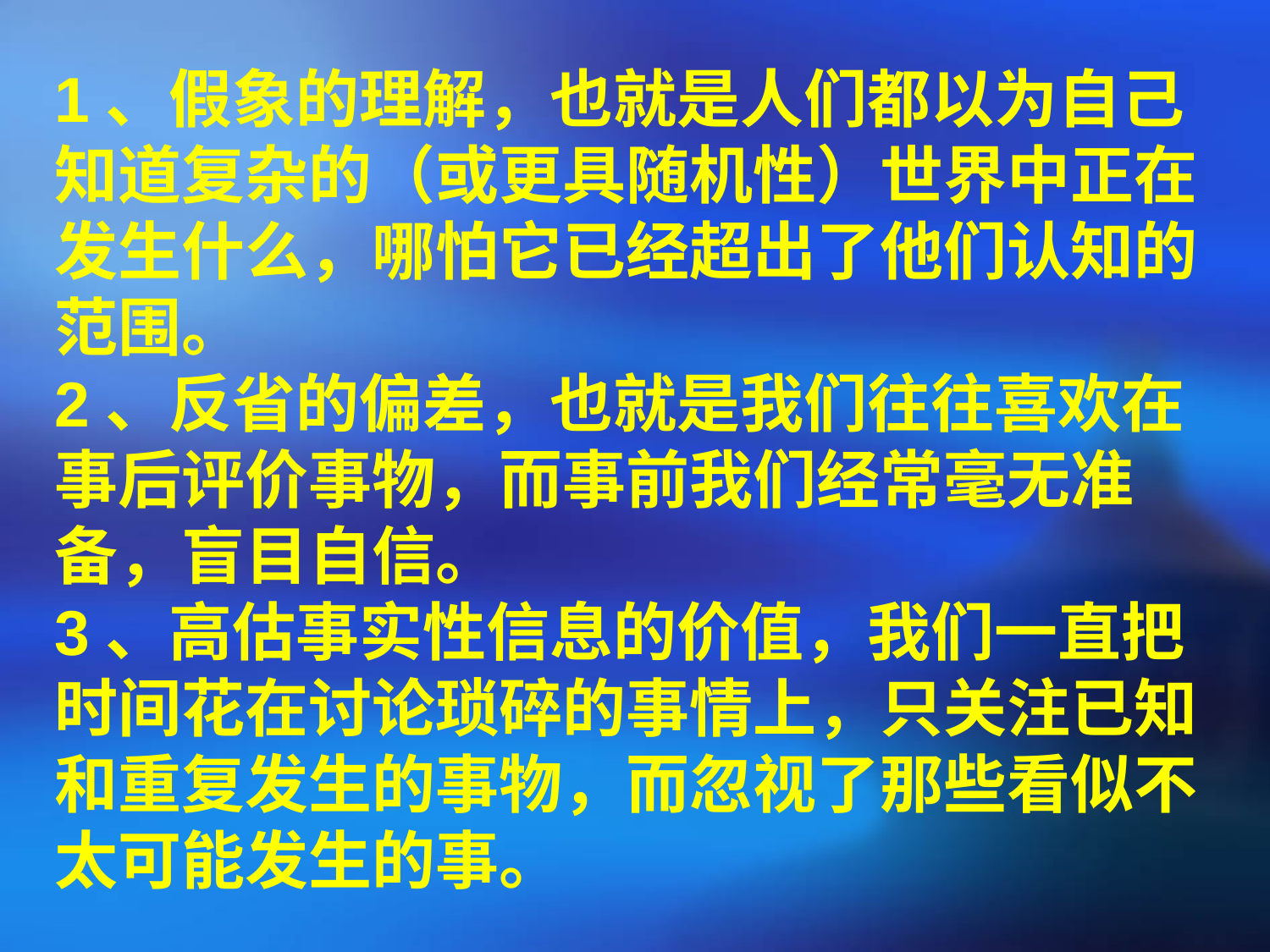

1、假象的理解，也就是人们都以为自己知道复杂的（或更具随机性）世界中正在发生什么，哪怕它已经超出了他们认知的范围。
2、反省的偏差，也就是我们往往喜欢在事后评价事物，而事前我们经常毫无准备，盲目自信。
3、高估事实性信息的价值，我们一直把时间花在讨论琐碎的事情上，只关注已知和重复发生的事物，而忽视了那些看似不太可能发生的事。